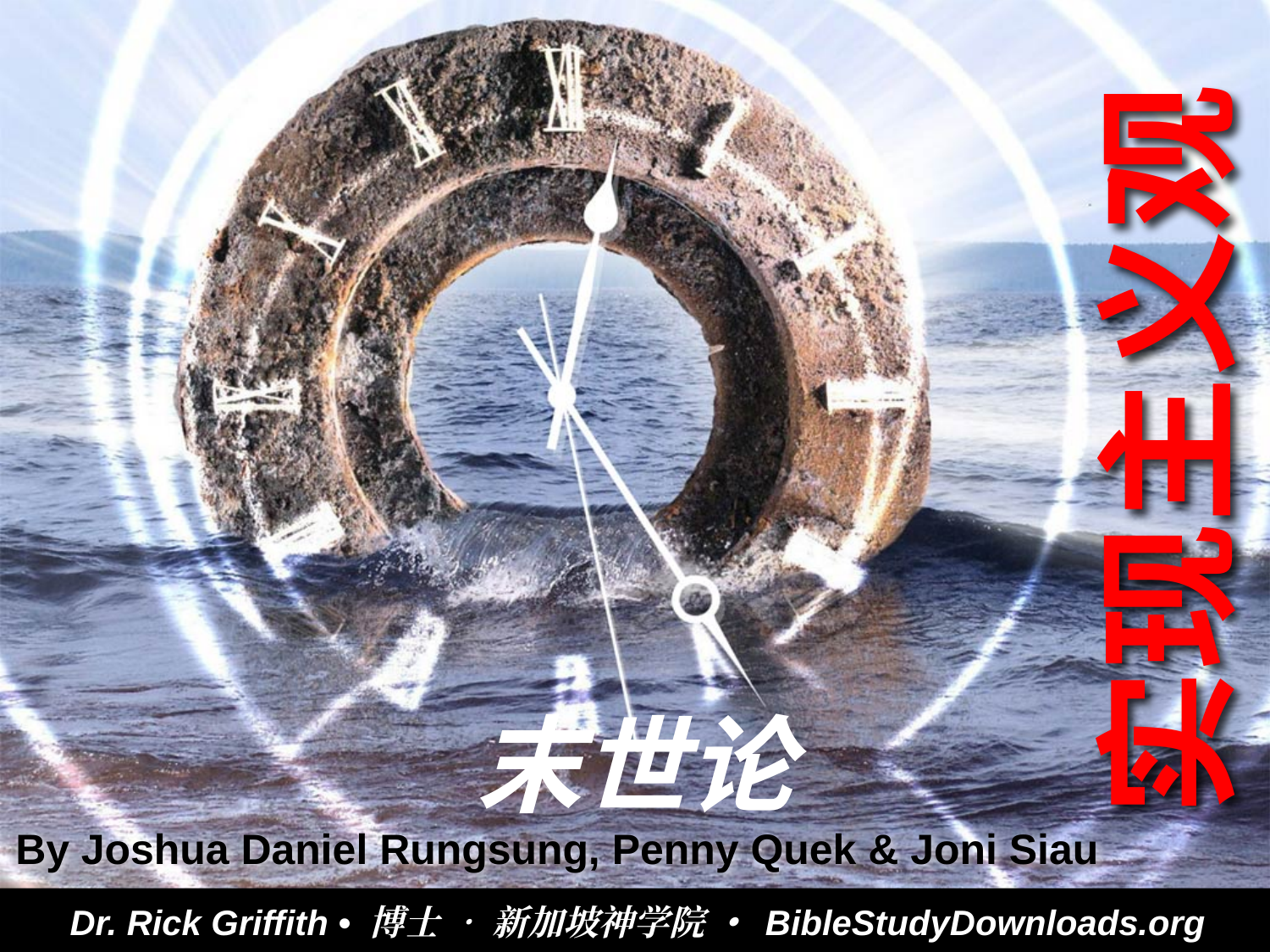

实现主义观
末世论
By Joshua Daniel Rungsung, Penny Quek & Joni Siau
Dr. Rick Griffith • 博士 • 新加坡神学院 • BibleStudyDownloads.org